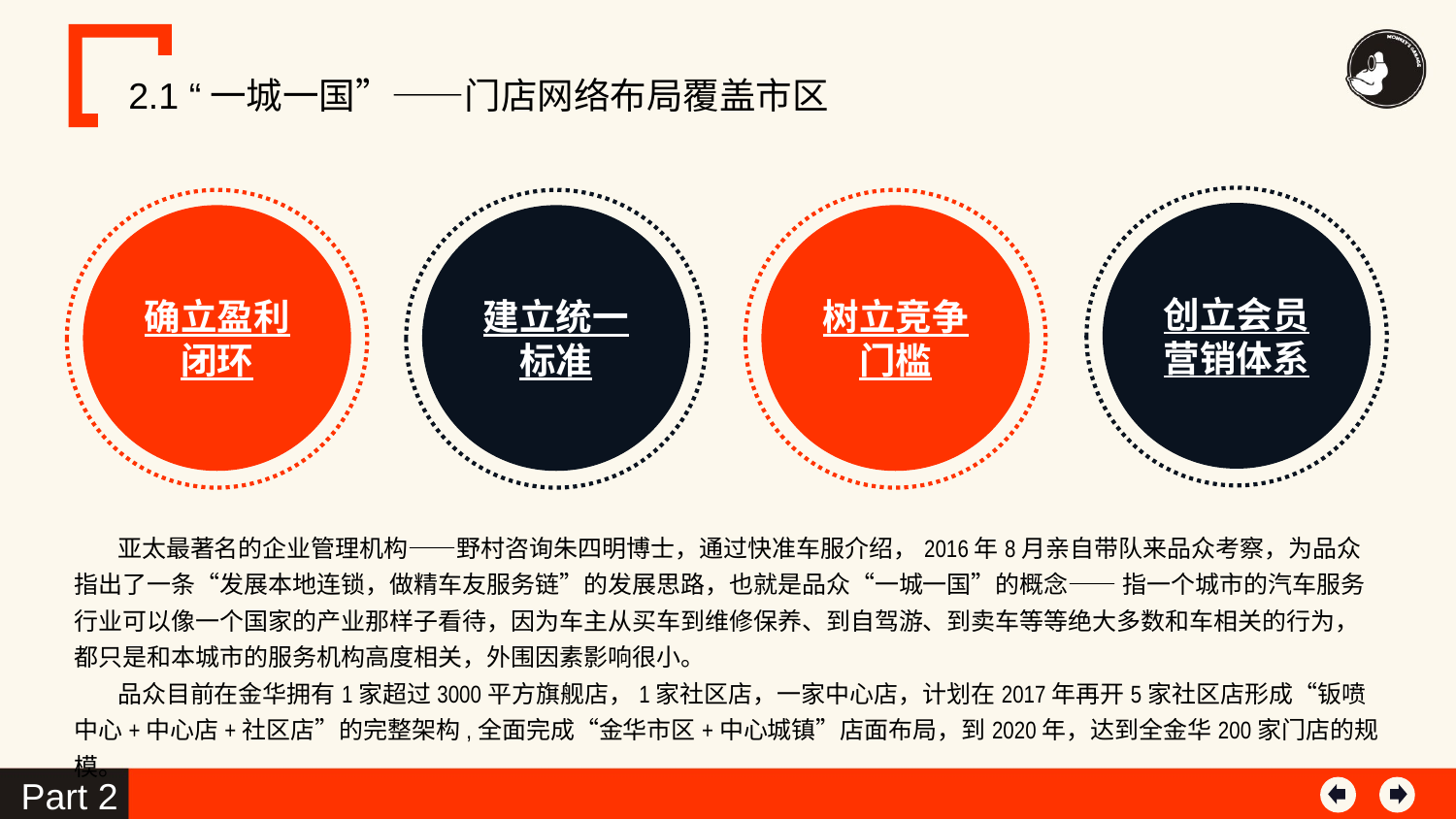

2.1 “一城一国”——门店网络布局覆盖市区

创立会员营销体系
确立盈利闭环
建立统一标准
树立竞争门槛
       亚太最著名的企业管理机构——野村咨询朱四明博士，通过快准车服介绍，2016年8月亲自带队来品众考察，为品众指出了一条“发展本地连锁，做精车友服务链”的发展思路，也就是品众“一城一国”的概念—— 指一个城市的汽车服务行业可以像一个国家的产业那样子看待，因为车主从买车到维修保养、到自驾游、到卖车等等绝大多数和车相关的行为，都只是和本城市的服务机构高度相关，外围因素影响很小。
       品众目前在金华拥有1家超过3000平方旗舰店，1家社区店，一家中心店，计划在2017年再开5家社区店形成“钣喷中心+中心店+社区店”的完整架构,全面完成“金华市区+中心城镇”店面布局，到2020年，达到全金华200家门店的规模。
Part 2